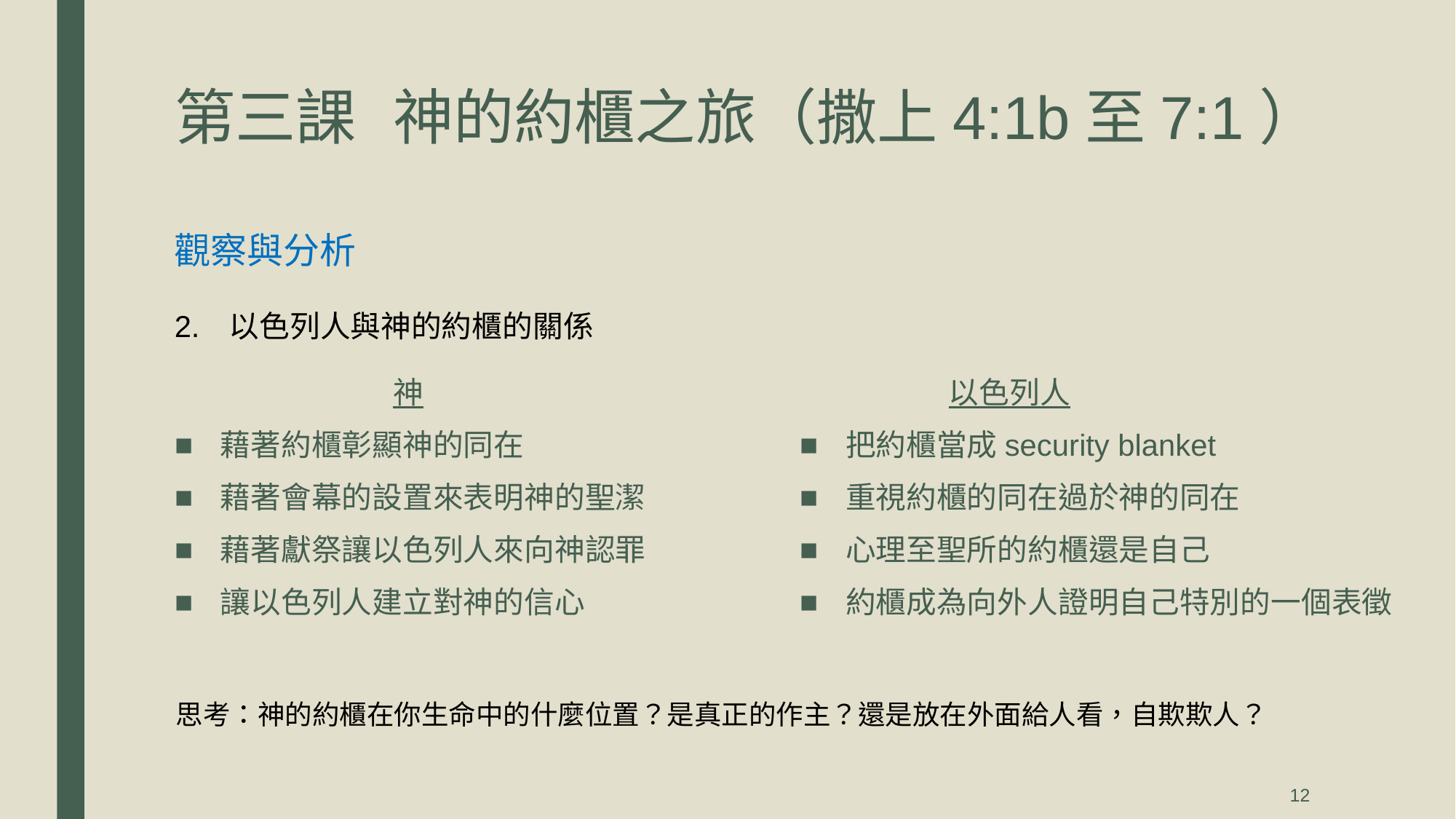

# 第三課	神的約櫃之旅（撒上4:1b至7:1）
觀察與分析

以色列人與神的約櫃的關係
		神
藉著約櫃彰顯神的同在
藉著會幕的設置來表明神的聖潔
藉著獻祭讓以色列人來向神認罪
讓以色列人建立對神的信心

以色列人
把約櫃當成security blanket
重視約櫃的同在過於神的同在
心理至聖所的約櫃還是自己
約櫃成為向外人證明自己特別的一個表徵

思考：神的約櫃在你生命中的什麼位置？是真正的作主？還是放在外面給人看，自欺欺人？
12